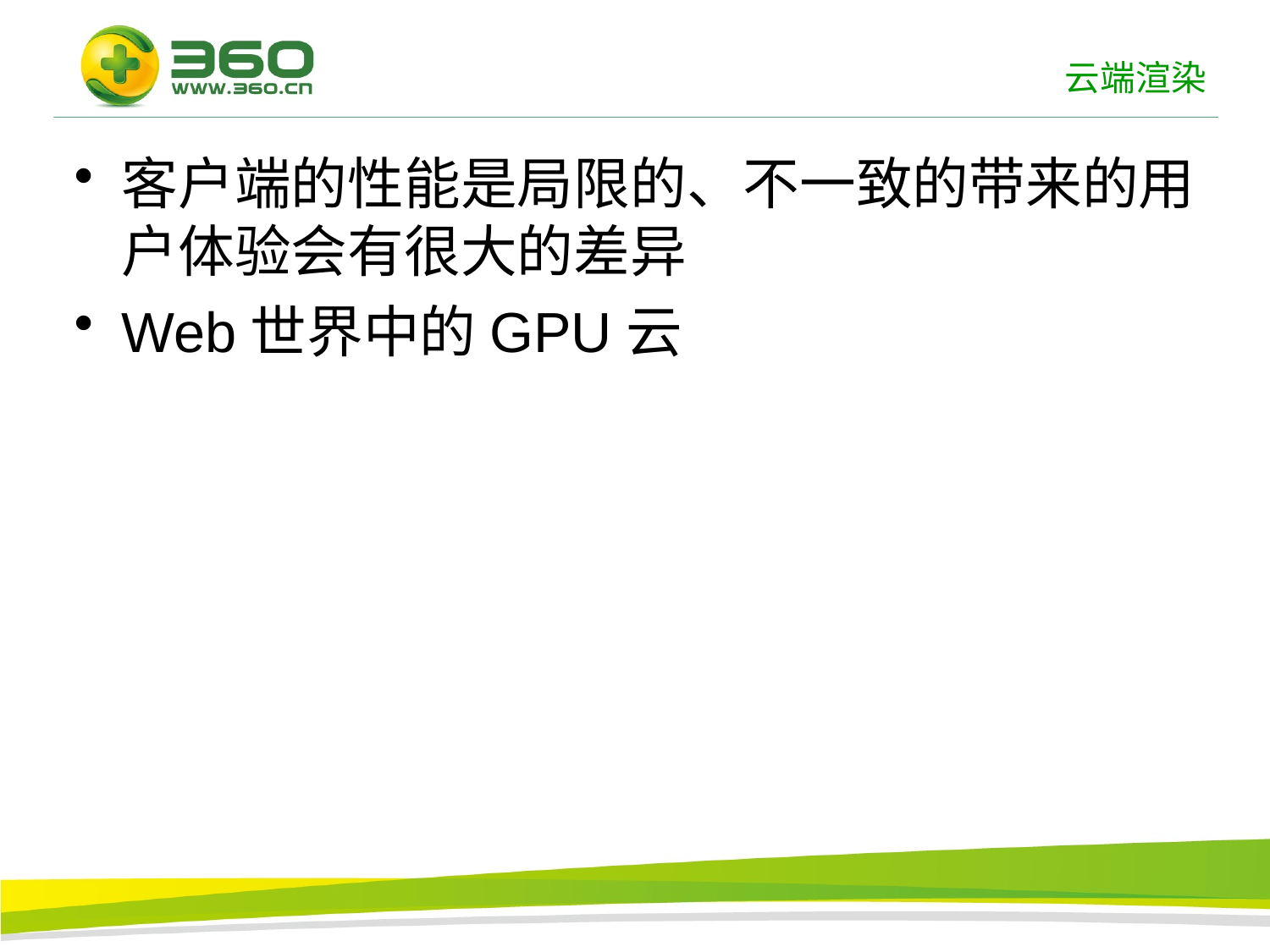

# 云端渲染
客户端的性能是局限的、不一致的带来的用户体验会有很大的差异
Web世界中的GPU云